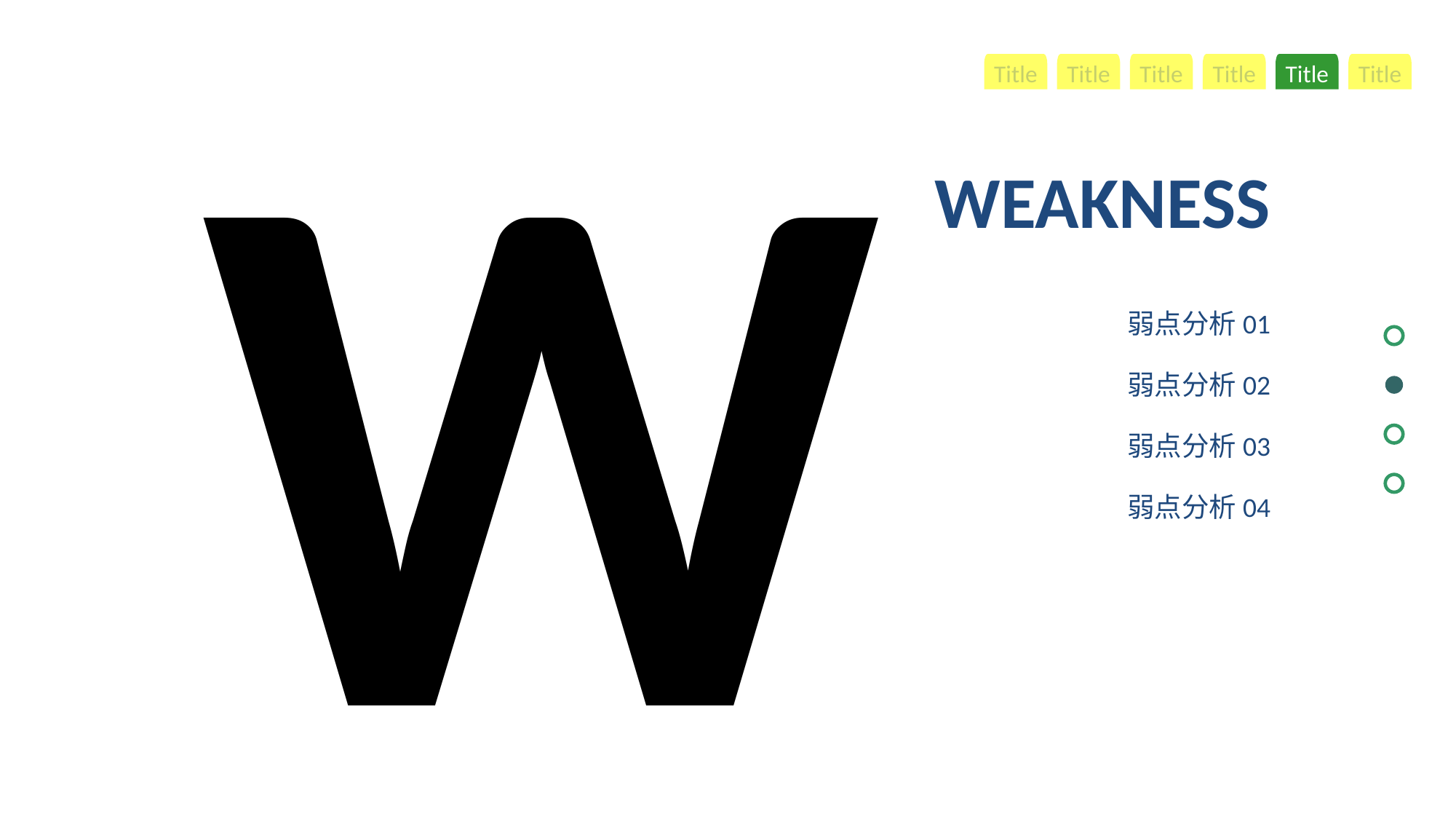

W

Title
Title
Title
Title
Title
Title
WEAKNESS
弱点分析01

弱点分析02

弱点分析03

弱点分析04